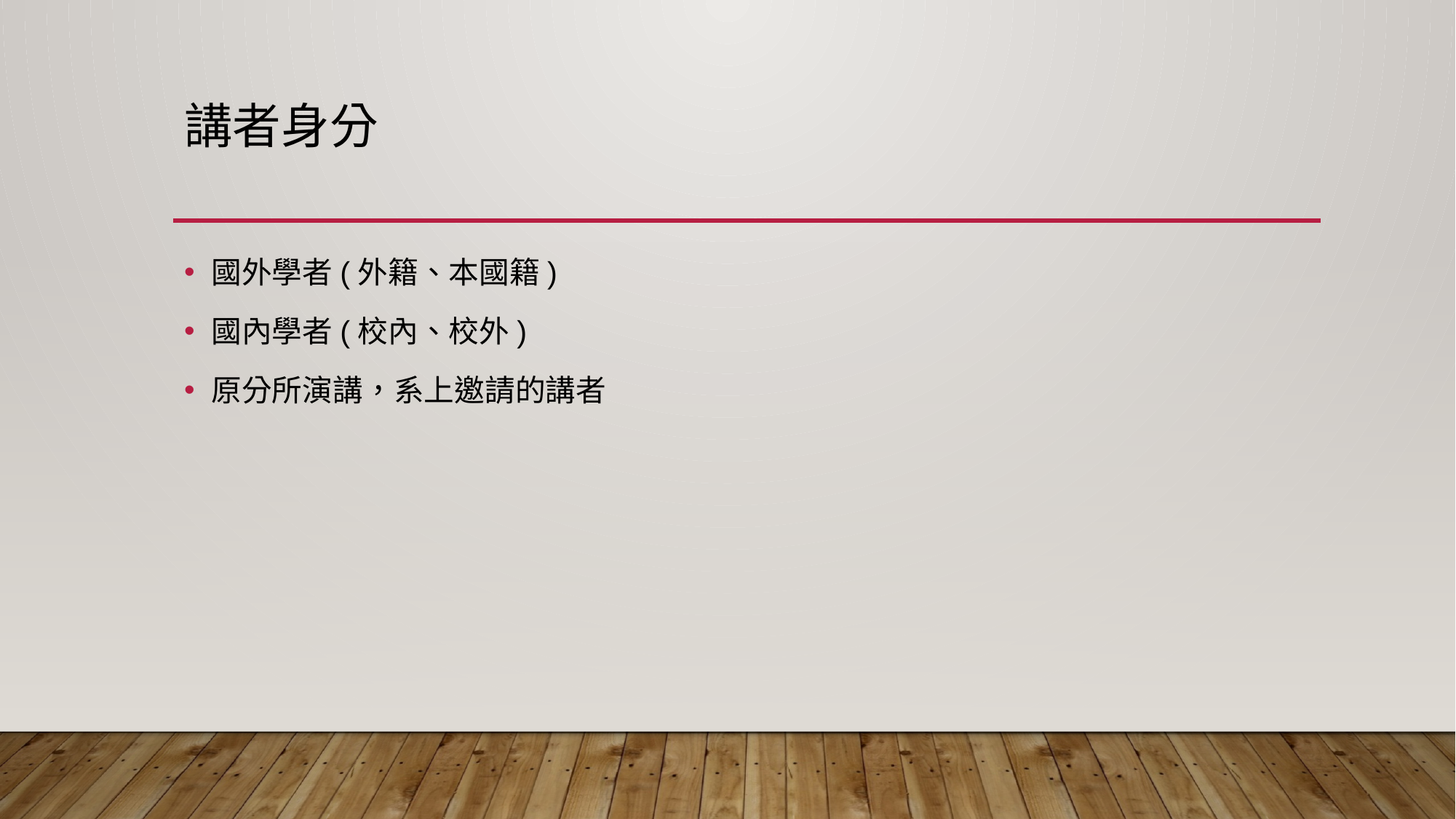

# 講者身分
國外學者(外籍、本國籍)
國內學者(校內、校外)
原分所演講，系上邀請的講者